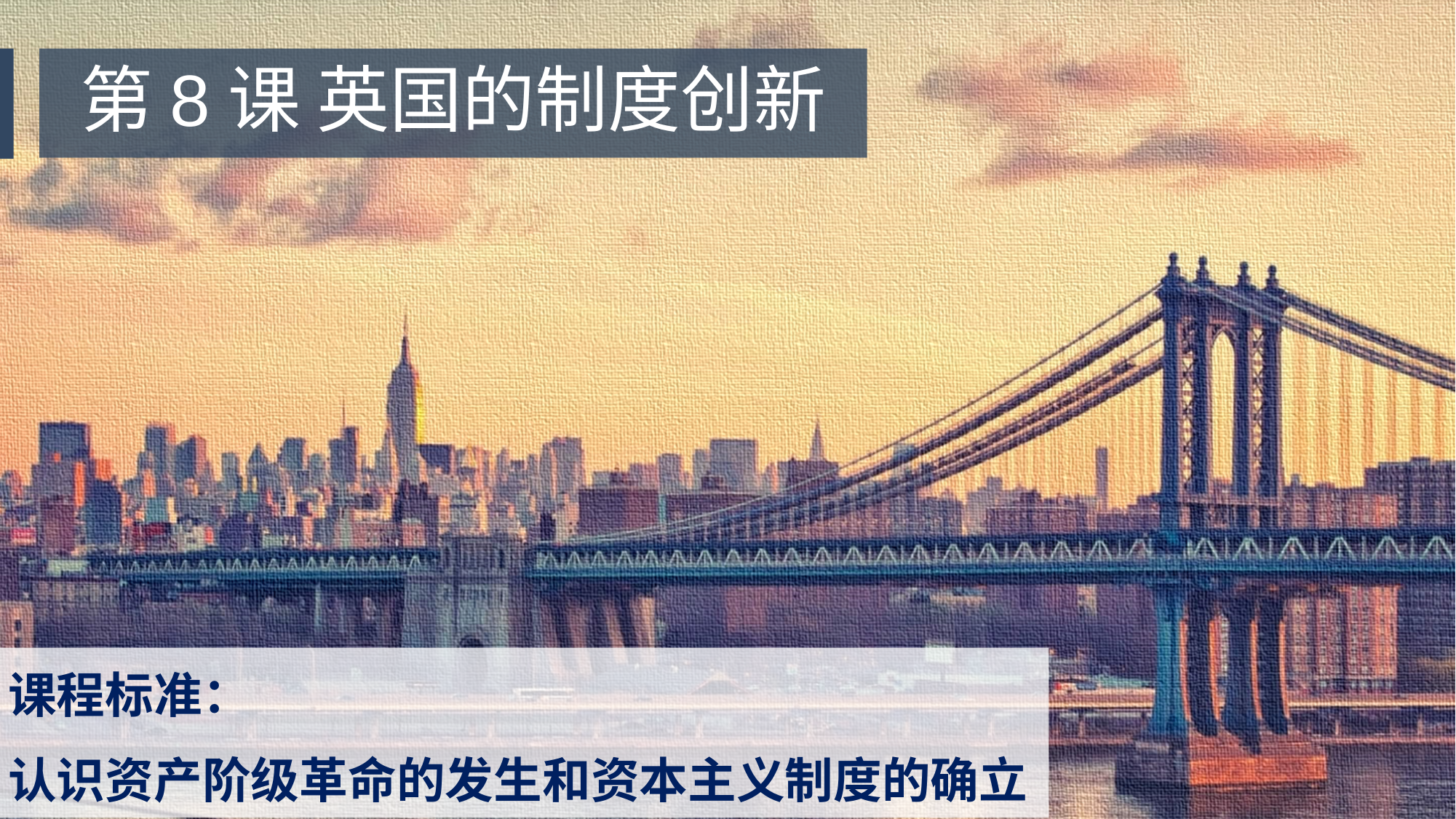

# 第8课 英国的制度创新
课程标准：
认识资产阶级革命的发生和资本主义制度的确立
3